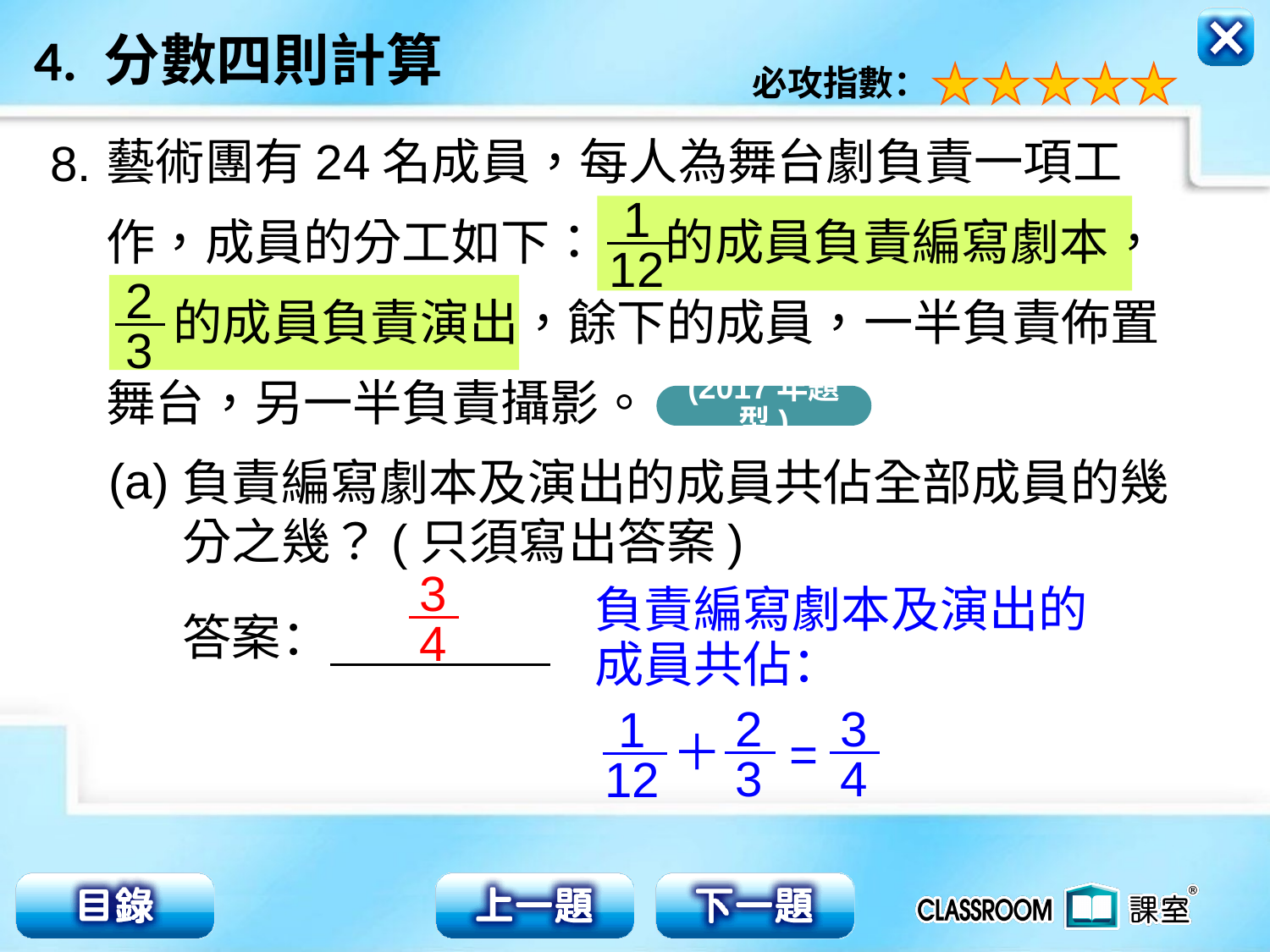

藝術團有24名成員，每人為舞台劇負責一項工
作，成員的分工如下：      的成員負責編寫劇本，
     的成員負責演出，餘下的成員，一半負責佈置
舞台，另一半負責攝影。
8.
1
12

2
3

(2017年題型)
(a)
負責編寫劇本及演出的成員共佔全部成員的幾分之幾？(只須寫出答案)
3
4
負責編寫劇本及演出的
成員共佔：
答案：
2
3
1
12
＋
3
4
=